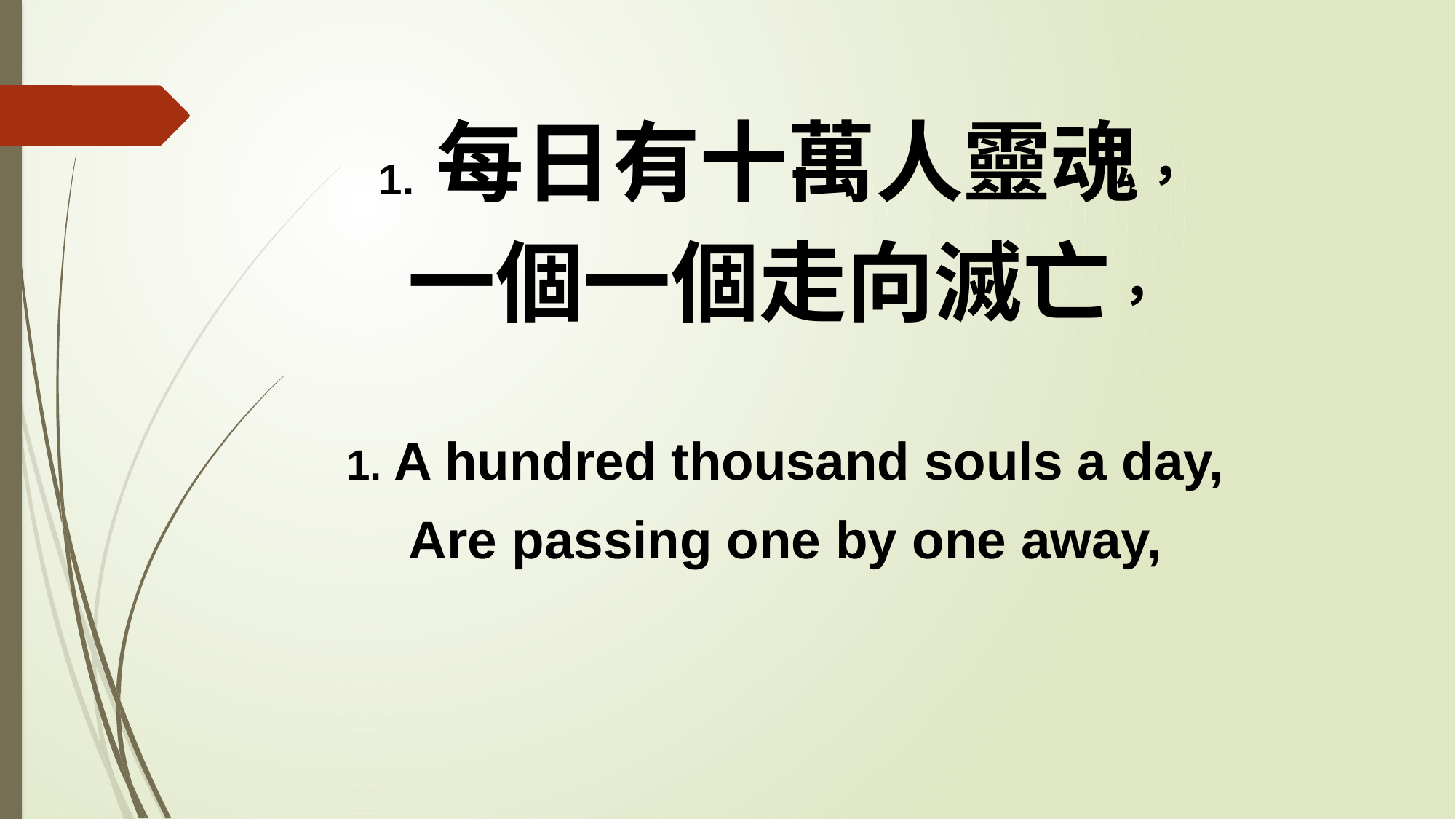

1. 每日有十萬人靈魂，
一個一個走向滅亡，

1. A hundred thousand souls a day,
Are passing one by one away,